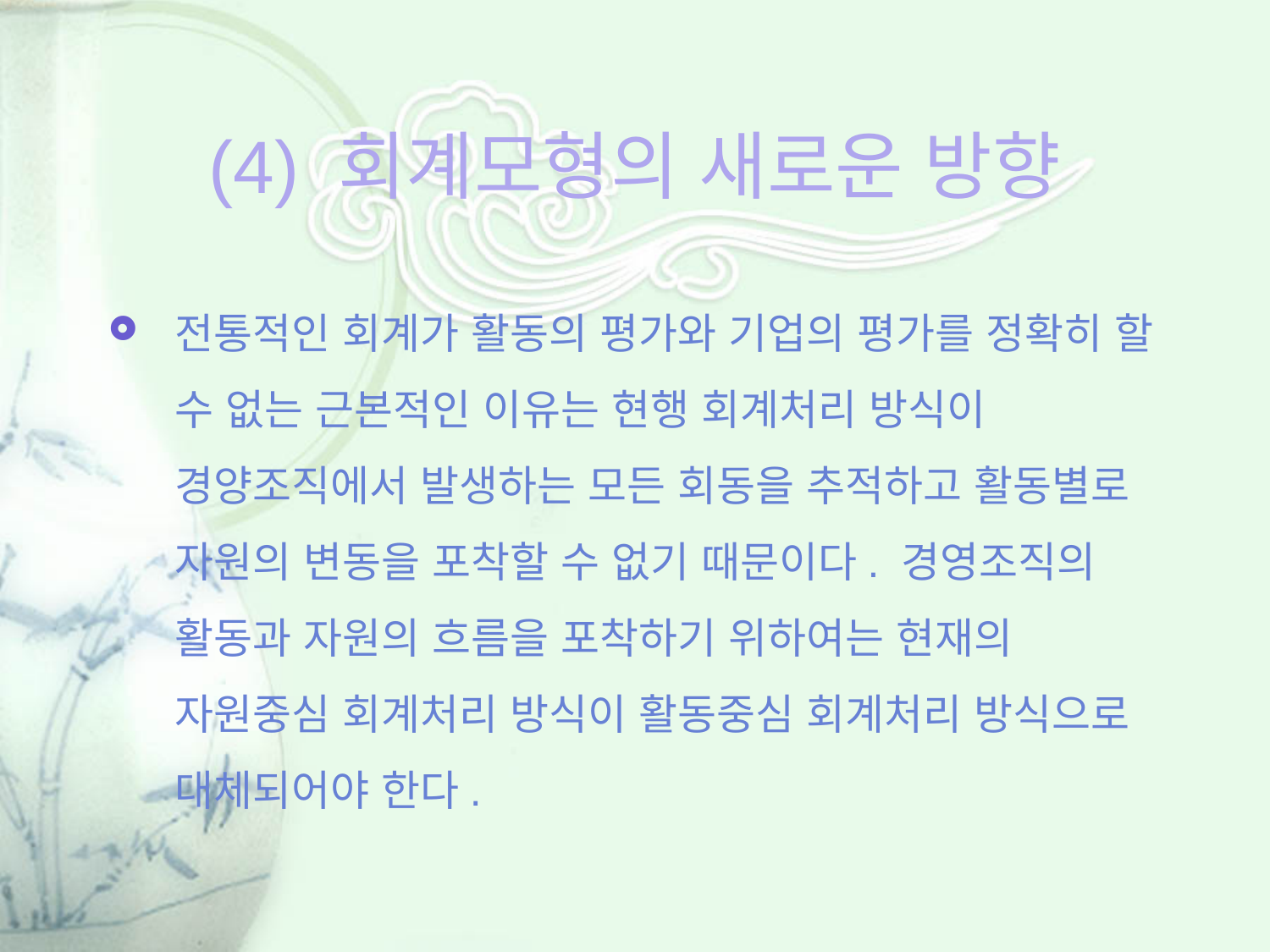

# (4) 회계모형의 새로운 방향
전통적인 회계가 활동의 평가와 기업의 평가를 정확히 할 수 없는 근본적인 이유는 현행 회계처리 방식이 경양조직에서 발생하는 모든 회동을 추적하고 활동별로 자원의 변동을 포착할 수 없기 때문이다. 경영조직의 활동과 자원의 흐름을 포착하기 위하여는 현재의 자원중심 회계처리 방식이 활동중심 회계처리 방식으로 대체되어야 한다.